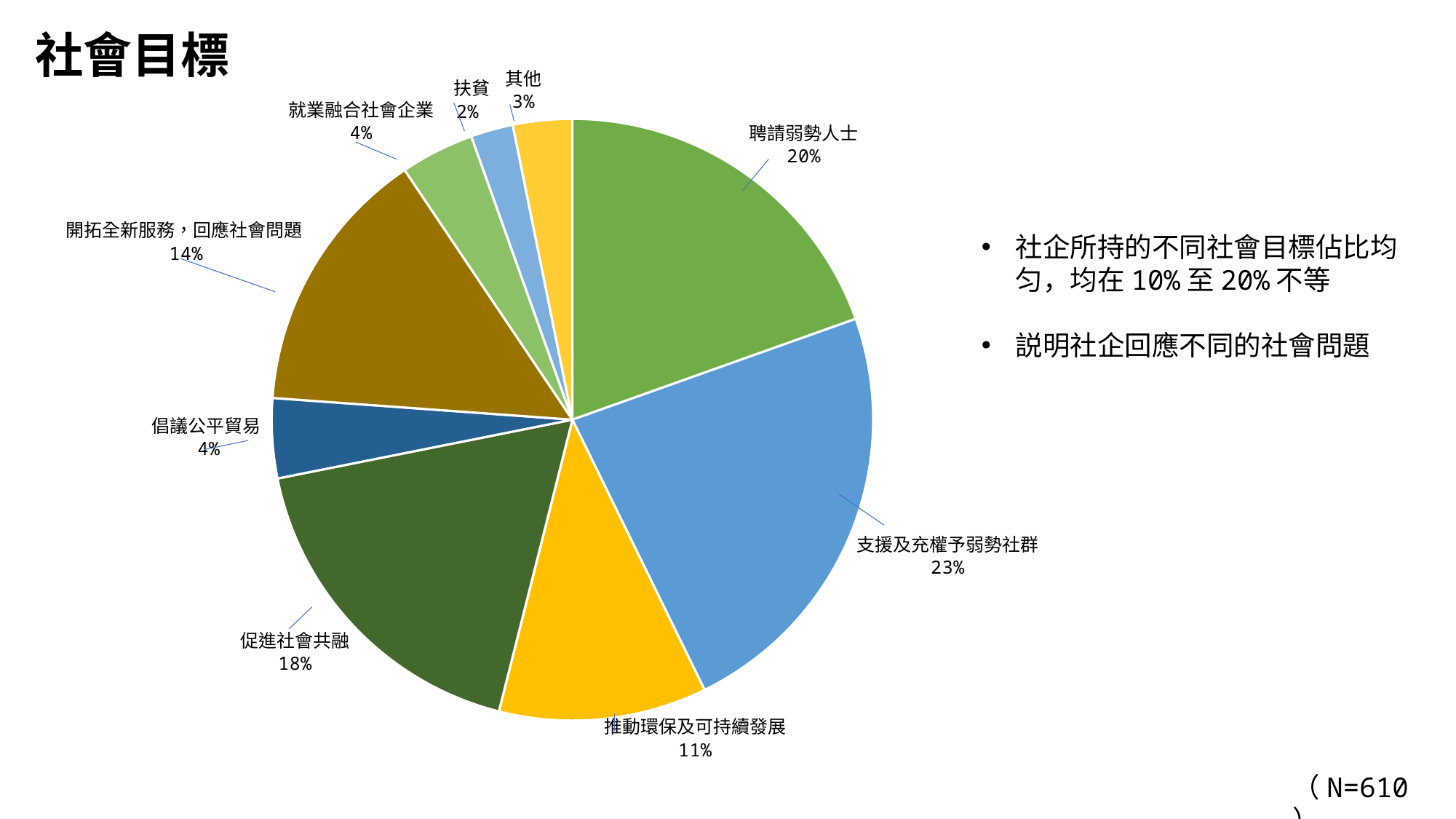

社會目標

### Chart

| Category |  |
|---|---|
| 聘請弱勢人士 | 301.0 |
| 支援及充權予弱勢社群 | 357.0 |
| 推動環保及可持續發展 | 172.0 |
| 促進社會共融 | 276.0 |
| 倡議公平貿易  | 66.0 |
| 開拓全新服務，回應社會問題  | 222.0 |
| 就業融合社會企業 | 61.0 |
|  扶貧 | 35.0 |
| 其他 | 49.0 |
社企所持的不同社會目標佔比均匀，均在10%至20%不等

説明社企回應不同的社會問題
（N=610）